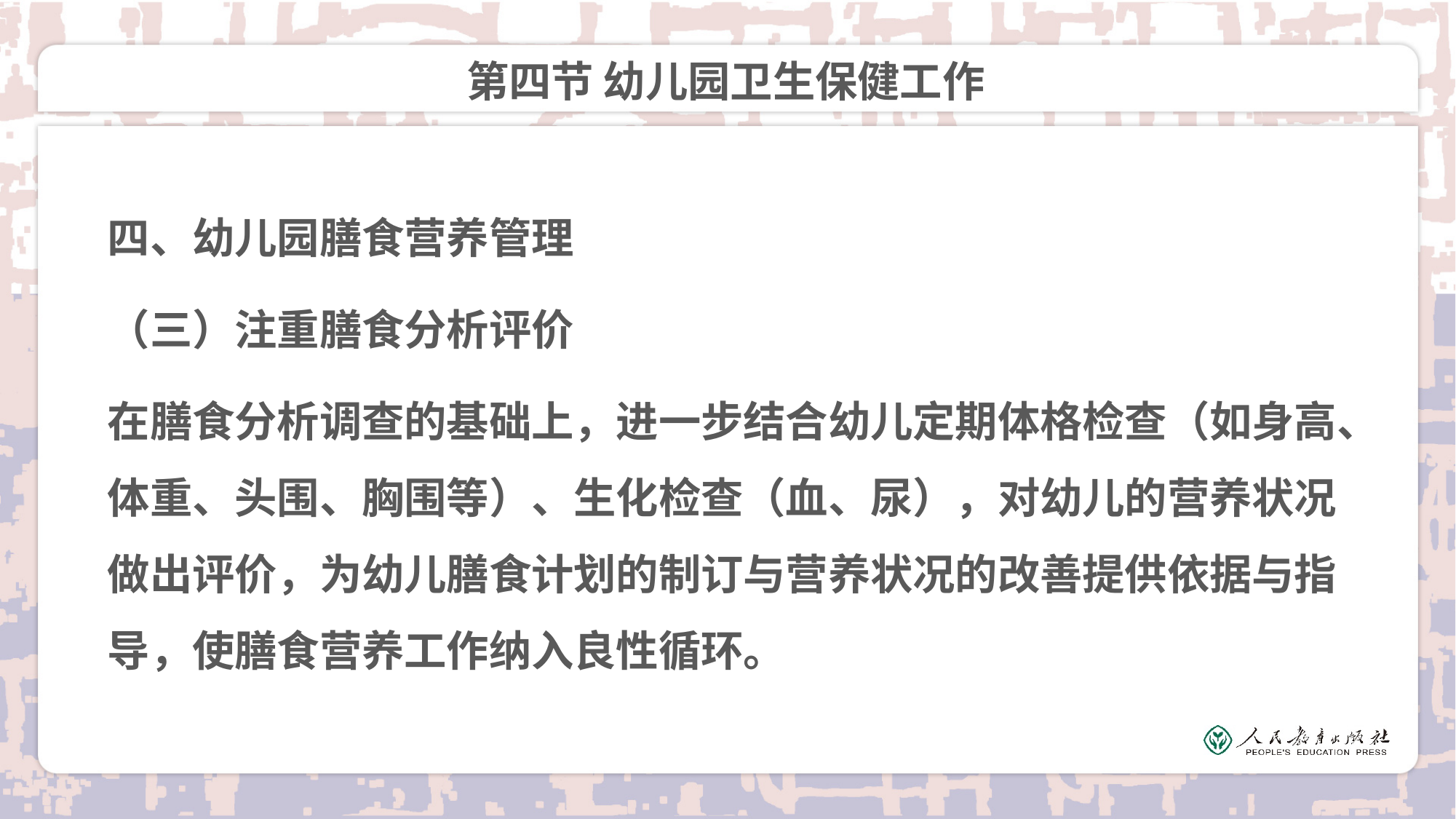

# 第四节 幼儿园卫生保健工作
四、幼儿园膳食营养管理
（三）注重膳食分析评价
在膳食分析调查的基础上，进一步结合幼儿定期体格检查（如身高、体重、头围、胸围等）、生化检查（血、尿），对幼儿的营养状况做出评价，为幼儿膳食计划的制订与营养状况的改善提供依据与指导，使膳食营养工作纳入良性循环。